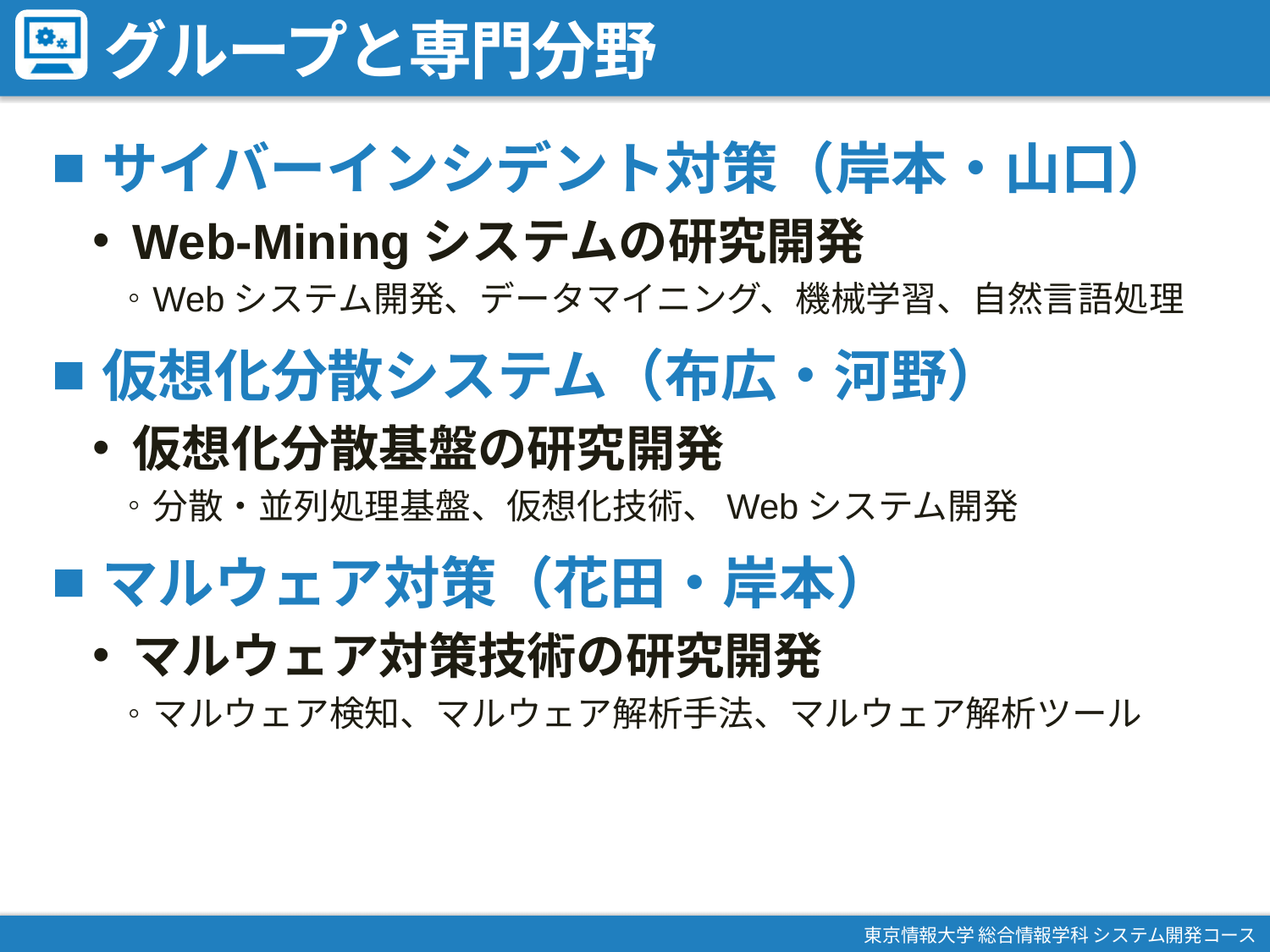

# グループと専門分野
サイバーインシデント対策（岸本・山口）
Web-Miningシステムの研究開発
Webシステム開発、データマイニング、機械学習、自然言語処理
仮想化分散システム（布広・河野）
仮想化分散基盤の研究開発
分散・並列処理基盤、仮想化技術、Webシステム開発
マルウェア対策（花田・岸本）
マルウェア対策技術の研究開発
マルウェア検知、マルウェア解析手法、マルウェア解析ツール